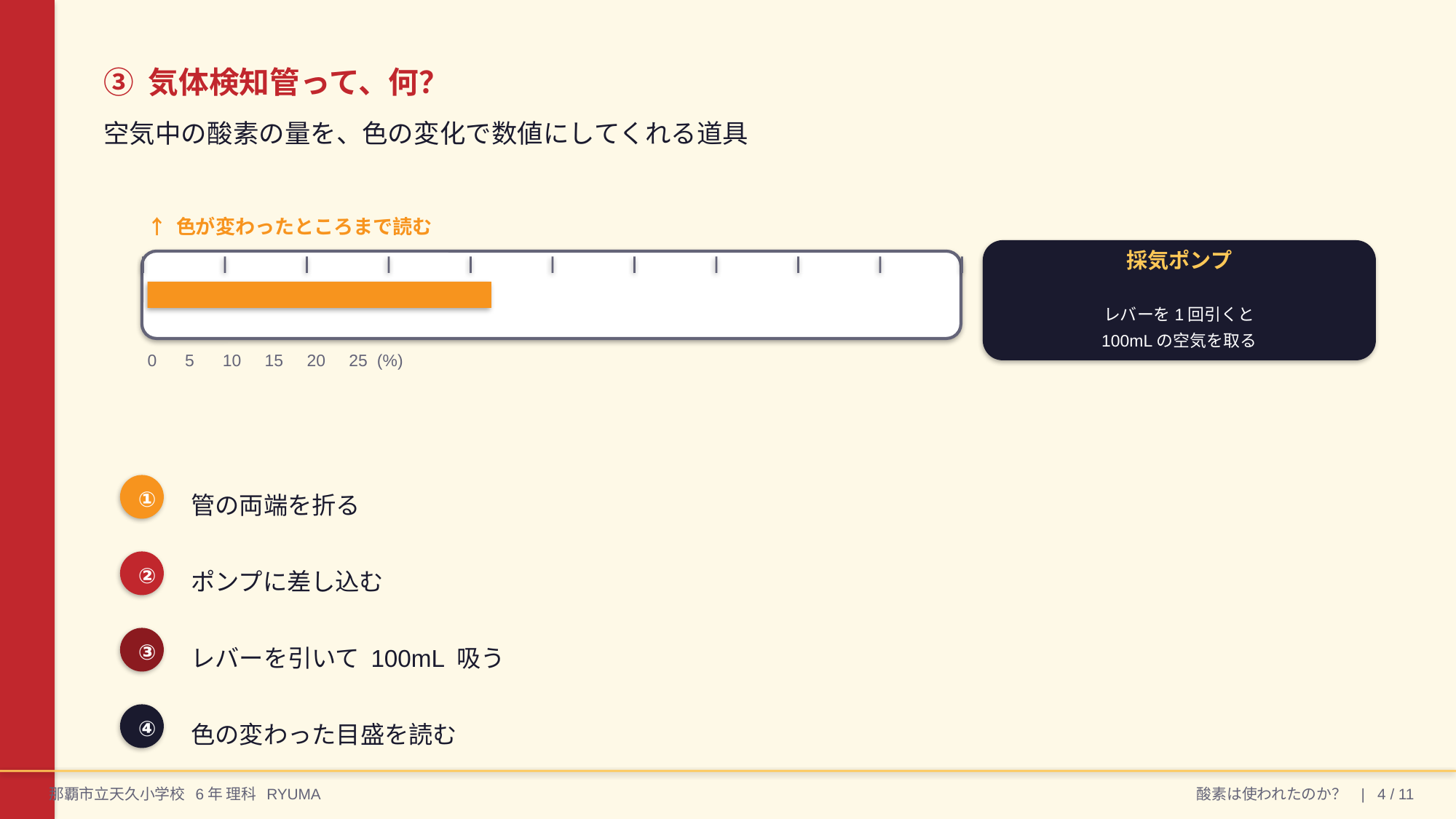

③ 気体検知管って、何？
空気中の酸素の量を、色の変化で数値にしてくれる道具
↑ 色が変わったところまで読む

採気ポンプ

レバーを1回引くと
100mLの空気を取る
0      5      10     15     20     25  (%)
①
管の両端を折る

②
ポンプに差し込む

③
レバーを引いて 100mL 吸う

④
色の変わった目盛を読む

那覇市立天久小学校  6年 理科  RYUMA
酸素は使われたのか？   |   4 / 11